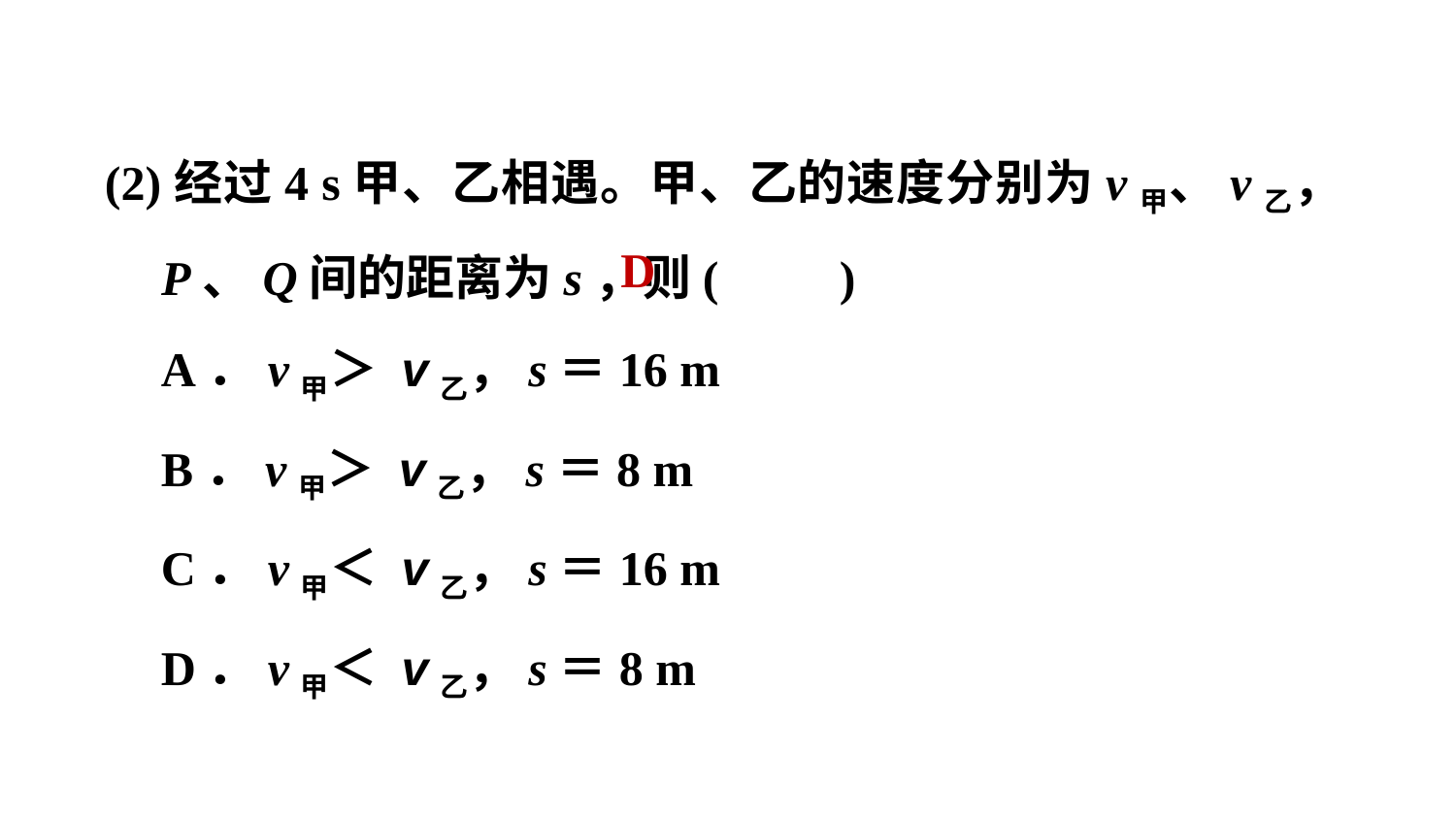

(2)经过4 s甲、乙相遇。甲、乙的速度分别为v甲、v乙，P、Q间的距离为s，则(　　)
A．v甲＞ v乙，s＝16 m
B．v甲＞ v乙，s＝8 m
C．v甲＜ v乙，s＝16 m
D．v甲＜ v乙，s＝8 m
D